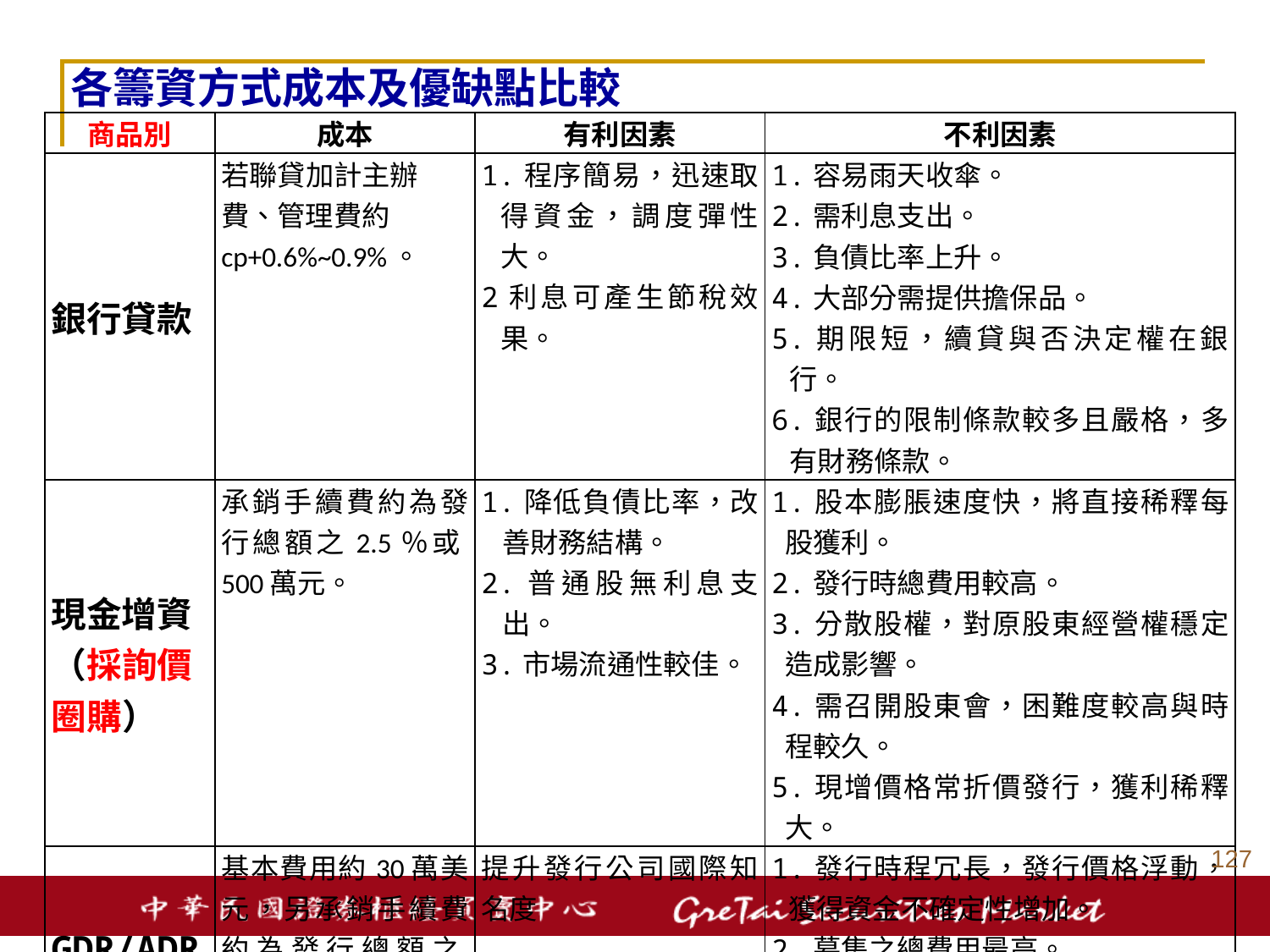

各籌資方式成本及優缺點比較
| 商品別 | 成本 | 有利因素 | 不利因素 |
| --- | --- | --- | --- |
| 銀行貸款 | 若聯貸加計主辦費、管理費約cp+0.6%~0.9%。 | 1.程序簡易，迅速取得資金，調度彈性大。 2利息可產生節稅效果。 | 1.容易雨天收傘。 2.需利息支出。 3.負債比率上升。 4.大部分需提供擔保品。 5.期限短，續貸與否決定權在銀行。 6.銀行的限制條款較多且嚴格，多有財務條款。 |
| 現金增資（採詢價圈購） | 承銷手續費約為發行總額之2.5％或500萬元。 | 1.降低負債比率，改善財務結構。 2.普通股無利息支出。 3.市場流通性較佳。 | 1.股本膨脹速度快，將直接稀釋每股獲利。 2.發行時總費用較高。 3.分散股權，對原股東經營權穩定造成影響。 4.需召開股東會，困難度較高與時程較久。 5.現增價格常折價發行，獲利稀釋大。 |
| GDR/ADR | 基本費用約30萬美元，另承銷手續費約為發行總額之2.5％。 | 提升發行公司國際知名度 | 1.發行時程冗長，發行價格浮動，獲得資金不確定性增加。 2.募集之總費用最高。 3.股本稀釋。 4.經營權較易受威脅。 |
127